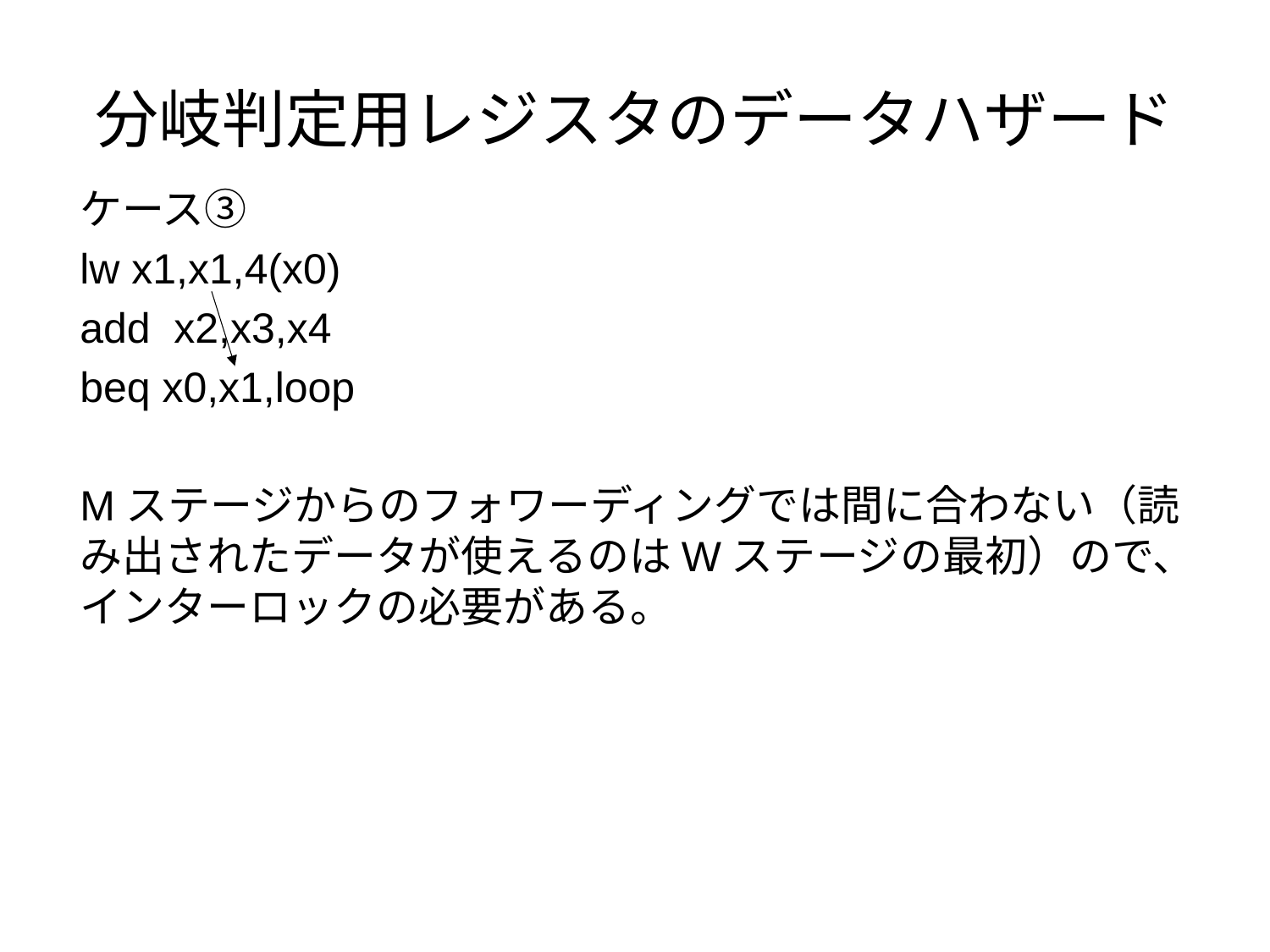

# 分岐判定用レジスタのデータハザード
ケース③
lw x1,x1,4(x0)
add  x2,x3,x4
beq x0,x1,loop

Mステージからのフォワーディングでは間に合わない（読み出されたデータが使えるのはWステージの最初）ので、インターロックの必要がある。